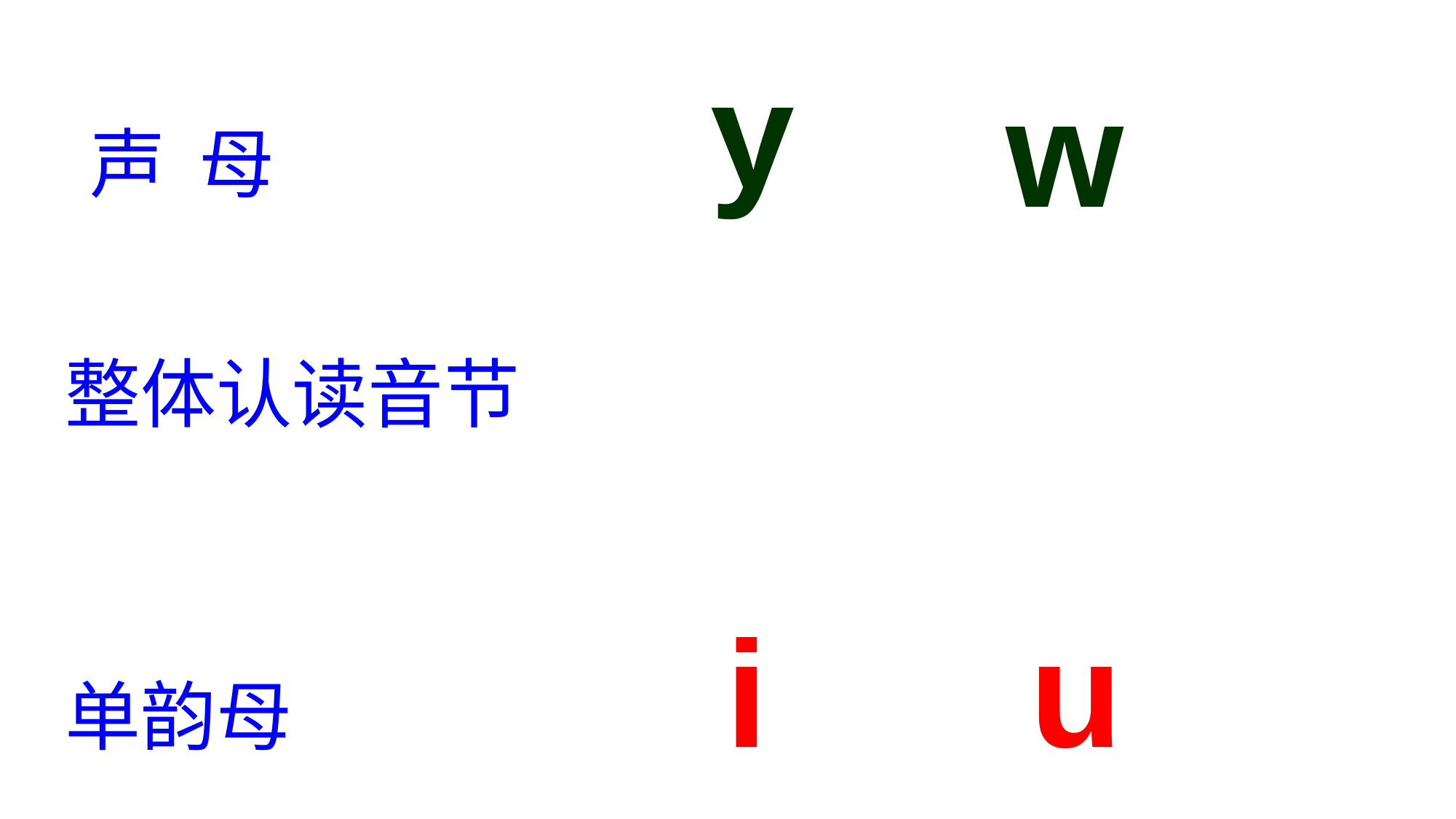

y
w
声  母
整体认读音节
i
u
单韵母